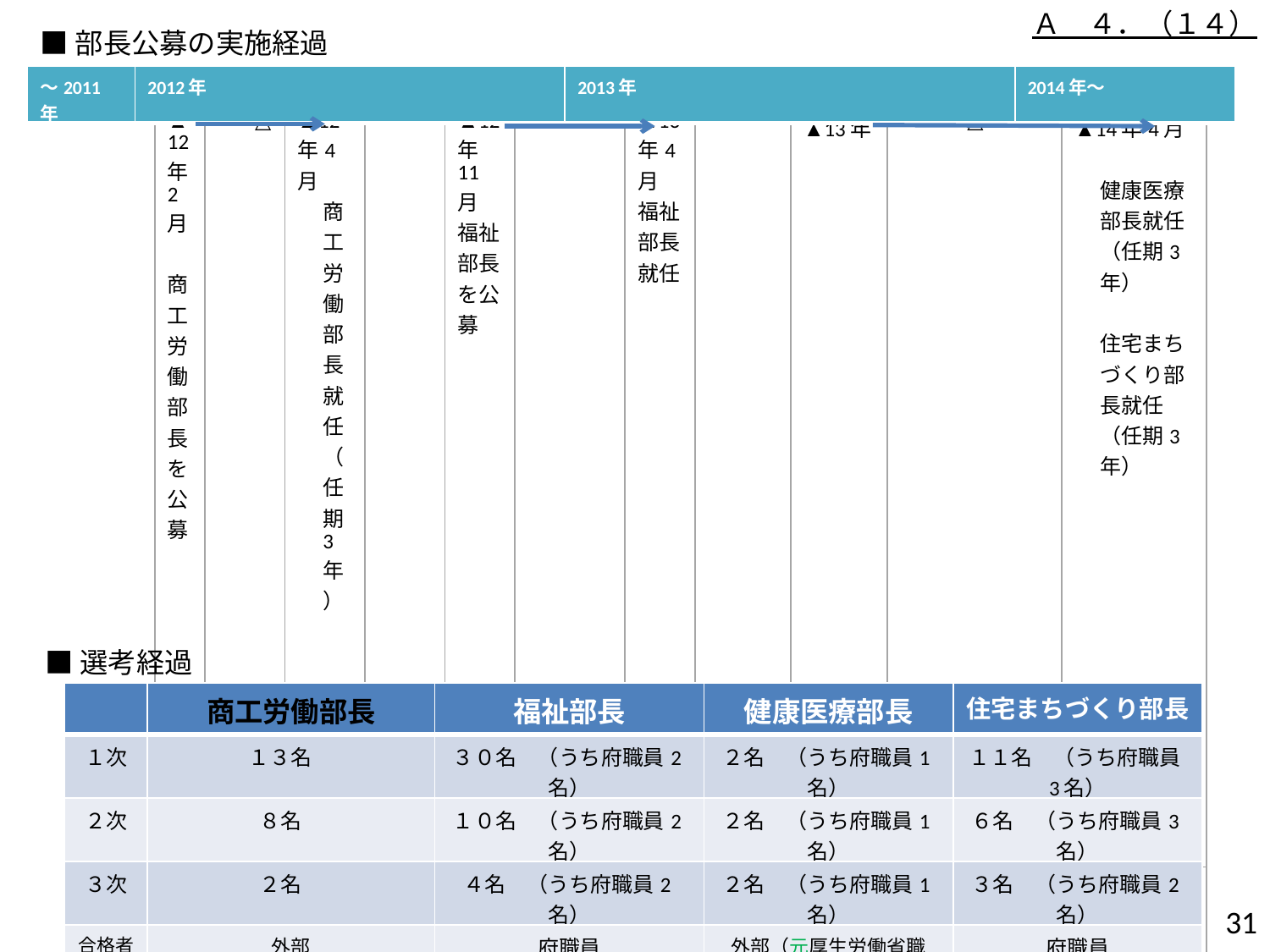

Ａ　４．（１４）
■部長公募の実施経過
| ～2011年 | 2012年 | 2013年 | 2014年～ |
| --- | --- | --- | --- |
| ▲12年2月　商工労働部長を公募 | △12年3月　職員基本条例制定 ⇒部長は原則公募（職員からの任用含む）に。 | ▲12年4月　 商工労働部長就任（任期3年） |  | ▲12年11月　福祉部長を公募 |  | ▲13年4月　福祉部長就任 （任期3年） |  | ▲13年11月　健康医療部長、 住宅まちづくり部長を公募 |  | △13年12月　商工労働部長による不祥事発生 懲戒処分(減給6月)→自主退職 |  | ▲14年4月　 健康医療部長就任（任期3年） 住宅まちづくり部長就任（任期3年） |
| --- | --- | --- | --- | --- | --- | --- | --- | --- | --- | --- | --- | --- |
| （庁外の者のみ対象） |  | 元　雇用・能力開発機構常勤理事等 |  | 職員基本条例に基づく公募 |  | 府職員 |  | 職員基本条例に基づく公募 |  |  |  | 元厚生労働省職員 府職員 |
■選考経過
|  | 商工労働部長 | 福祉部長 | 健康医療部長 | 住宅まちづくり部長 |
| --- | --- | --- | --- | --- |
| １次 | １３名 | ３０名　（うち府職員2名） | ２名　（うち府職員1名） | １１名　（うち府職員3名） |
| ２次 | ８名 | １０名　（うち府職員2名） | ２名　（うち府職員1名） | ６名　（うち府職員3名） |
| ３次 | ２名 | ４名　（うち府職員2名） | ２名　（うち府職員1名） | ３名　（うち府職員2名） |
| 合格者 | 外部 （元 雇用・能力開発機構常勤理事 等） | 府職員 | 外部（元厚生労働省職員） | 府職員 |
31